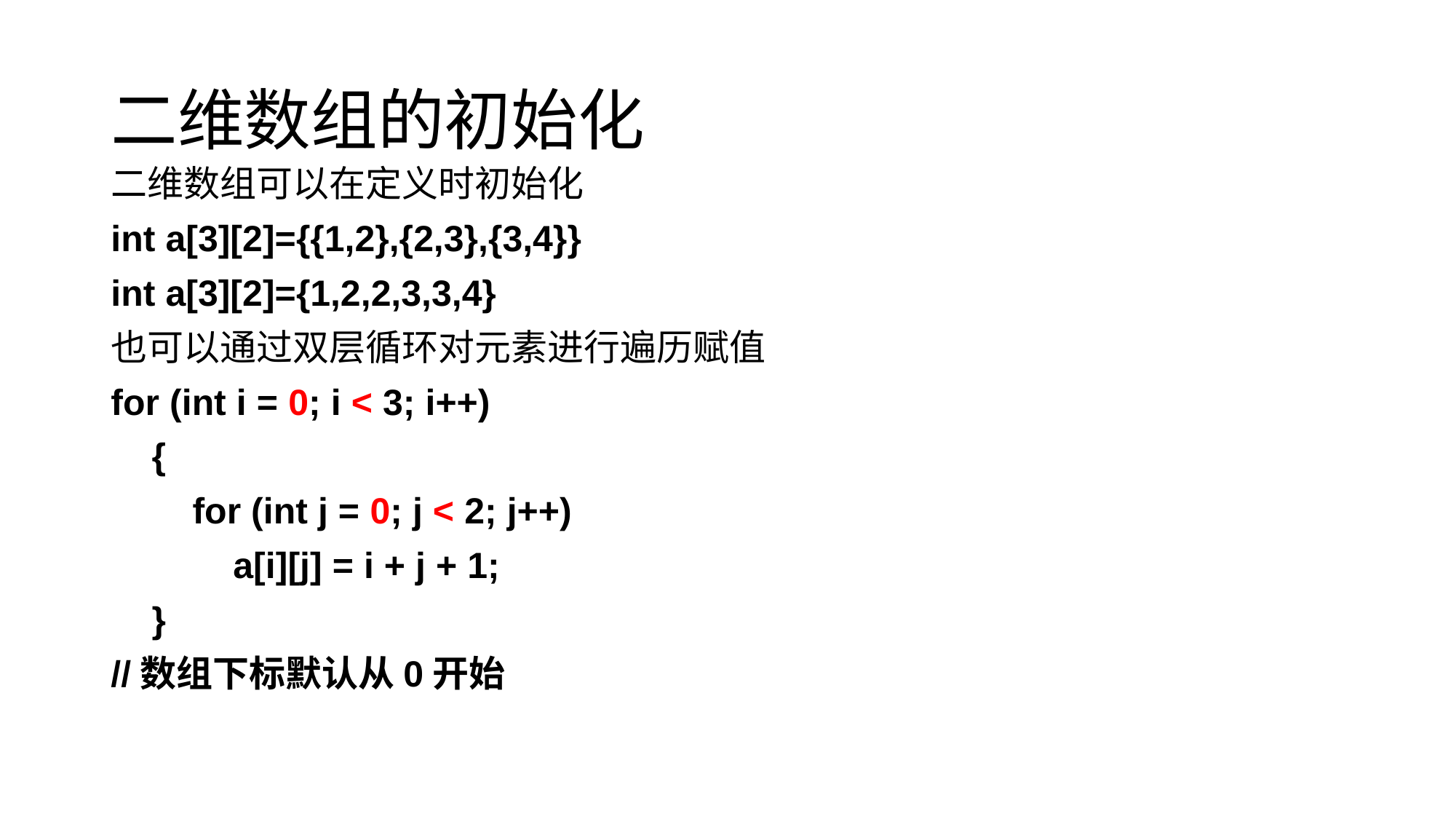

# 二维数组的初始化
二维数组可以在定义时初始化
int a[3][2]={{1,2},{2,3},{3,4}}
int a[3][2]={1,2,2,3,3,4}
也可以通过双层循环对元素进行遍历赋值
for (int i = 0; i < 3; i++)
    {
        for (int j = 0; j < 2; j++)
            a[i][j] = i + j + 1;
    }
//数组下标默认从0开始